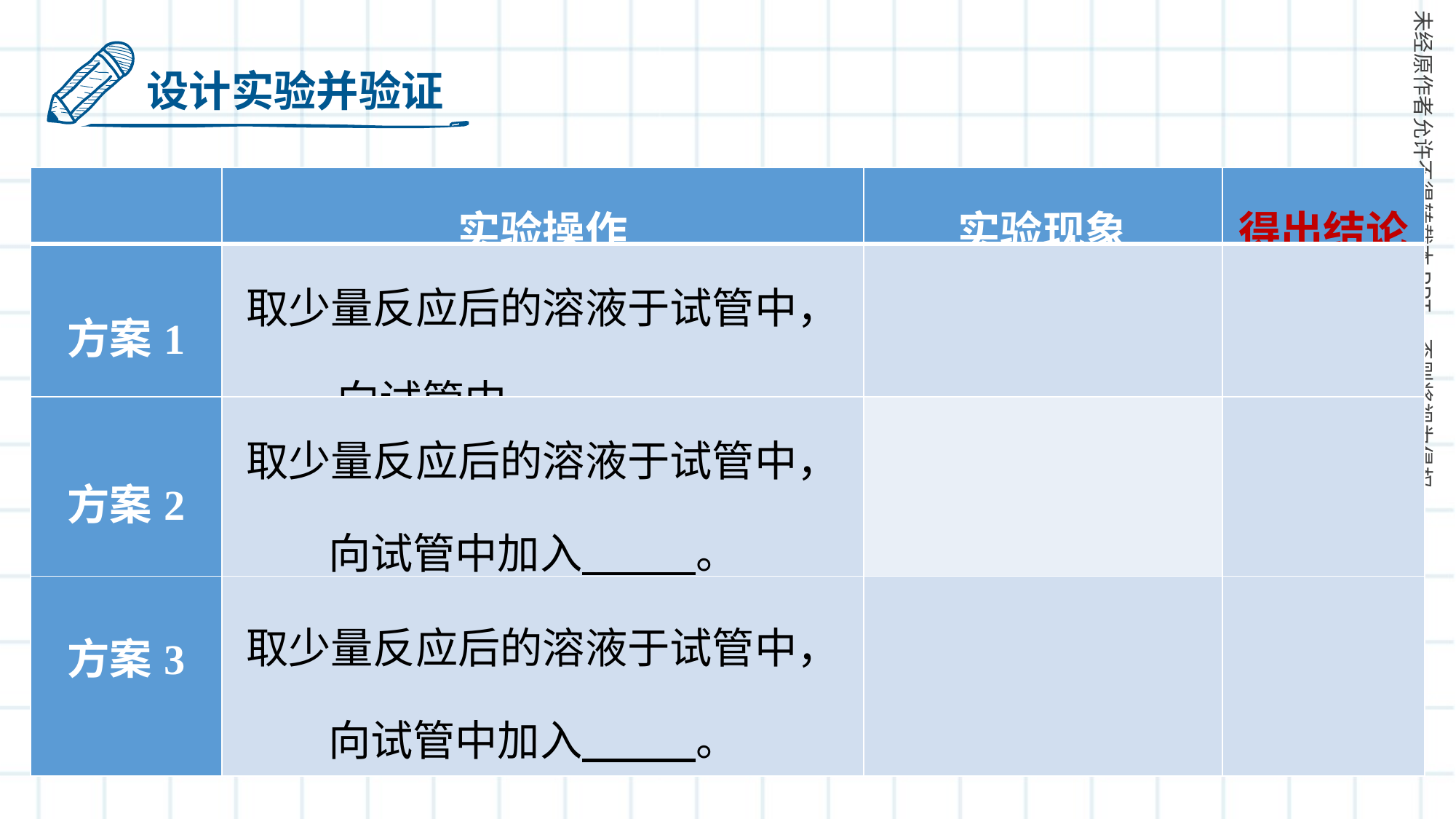

设计实验并验证

|  | 实验操作 | 实验现象 | 得出结论 |
| --- | --- | --- | --- |
| 方案1 | 取少量反应后的溶液于试管中，向试管中 。 |  |  |
| 方案2 | 取少量反应后的溶液于试管中，向试管中加入 。 |  |  |
| 方案3 | 取少量反应后的溶液于试管中，向试管中加入 。 |  |  |